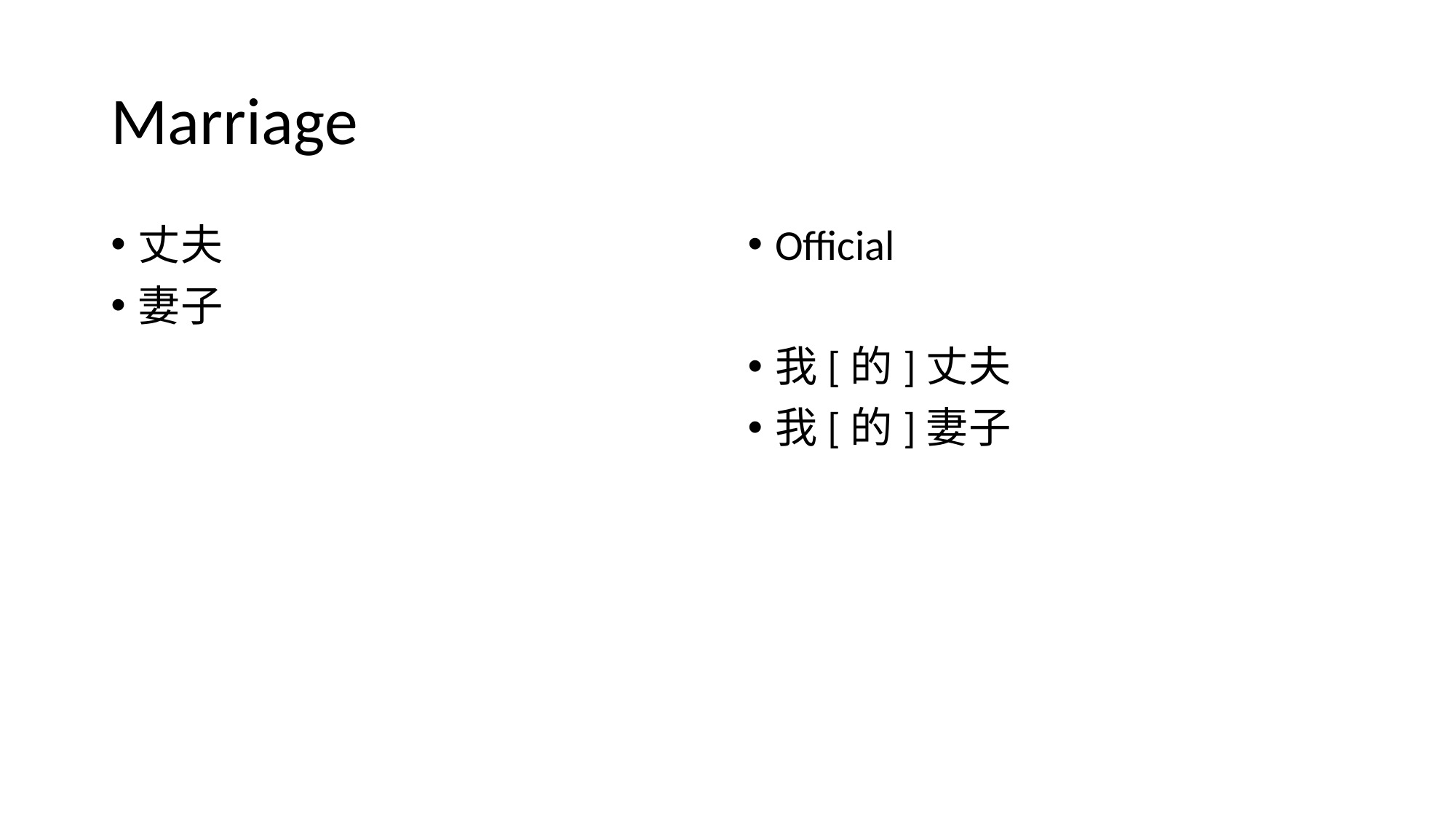

# Marriage
丈夫
妻子
Official

我[的]丈夫
我[的]妻子